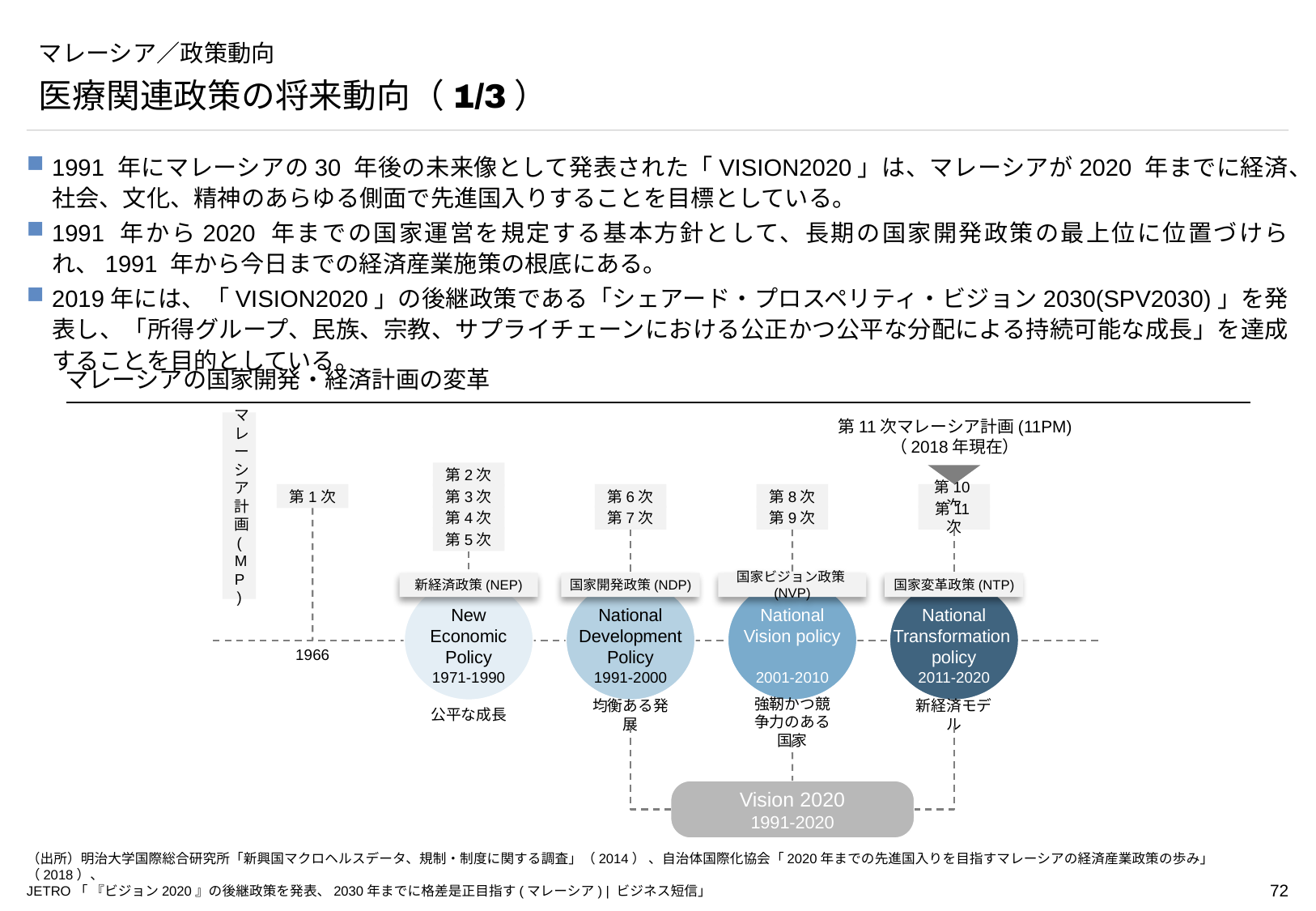

# マレーシア／政策動向
医療関連政策の将来動向（1/3）
1991 年にマレーシアの30 年後の未来像として発表された「VISION2020」は、マレーシアが2020 年までに経済、社会、文化、精神のあらゆる側面で先進国入りすることを目標としている。
1991 年から2020 年までの国家運営を規定する基本方針として、長期の国家開発政策の最上位に位置づけられ、1991 年から今日までの経済産業施策の根底にある。
2019年には、「VISION2020」の後継政策である「シェアード・プロスペリティ・ビジョン2030(SPV2030)」を発表し、「所得グループ、民族、宗教、サプライチェーンにおける公正かつ公平な分配による持続可能な成長」を達成することを目的としている。
マレーシアの国家開発・経済計画の変革
第11次マレーシア計画(11PM) （2018年現在）
マレーシア計画(MP)
第2次

第1次
第3次
第6次
第8次
第10次
第4次
第7次
第9次
第11次
第5次
新経済政策(NEP)
国家開発政策(NDP)
国家ビジョン政策(NVP)
国家変革政策(NTP)
New
Economic
Policy
1971-1990
National
Development
Policy
1991-2000
National
Vision policy

2001-2010
National
Transformation
policy
2011-2020
1966
公平な成長
均衡ある発展
強靭かつ競争力のある国家
新経済モデル
Vision 2020
1991-2020
（出所）明治大学国際総合研究所「新興国マクロヘルスデータ、規制・制度に関する調査」（2014） 、自治体国際化協会「2020年までの先進国入りを目指すマレーシアの経済産業政策の歩み」（2018）、
JETRO「 『ビジョン2020』の後継政策を発表、2030年までに格差是正目指す(マレーシア) | ビジネス短信」